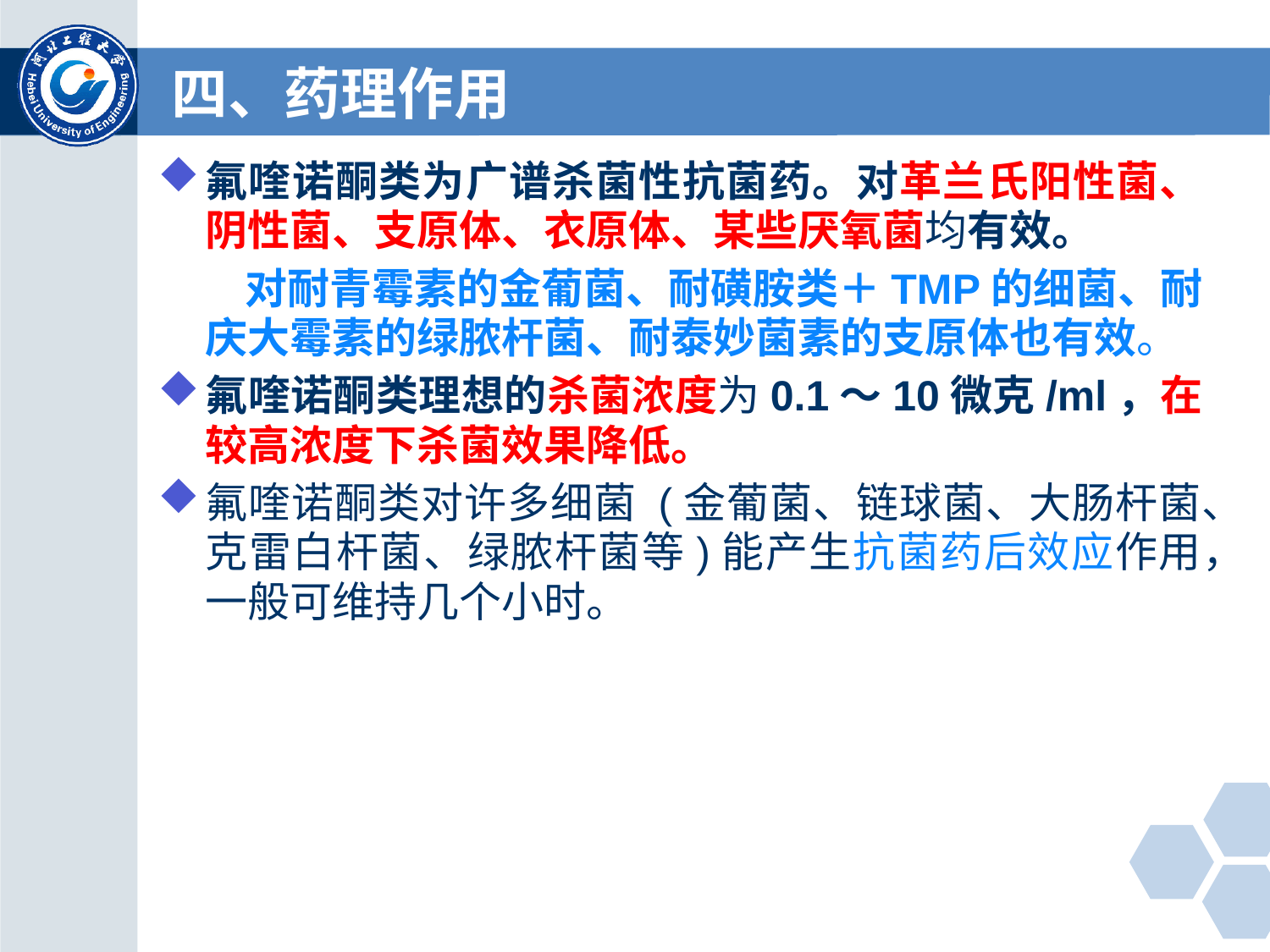

# 四、药理作用
氟喹诺酮类为广谱杀菌性抗菌药。对革兰氏阳性菌、阴性菌、支原体、衣原体、某些厌氧菌均有效。
        对耐青霉素的金葡菌、耐磺胺类＋TMP的细菌、耐庆大霉素的绿脓杆菌、耐泰妙菌素的支原体也有效。
氟喹诺酮类理想的杀菌浓度为0.1～10微克/ml，在较高浓度下杀菌效果降低。
氟喹诺酮类对许多细菌 (金葡菌、链球菌、大肠杆菌、克雷白杆菌、绿脓杆菌等)能产生抗菌药后效应作用，一般可维持几个小时。